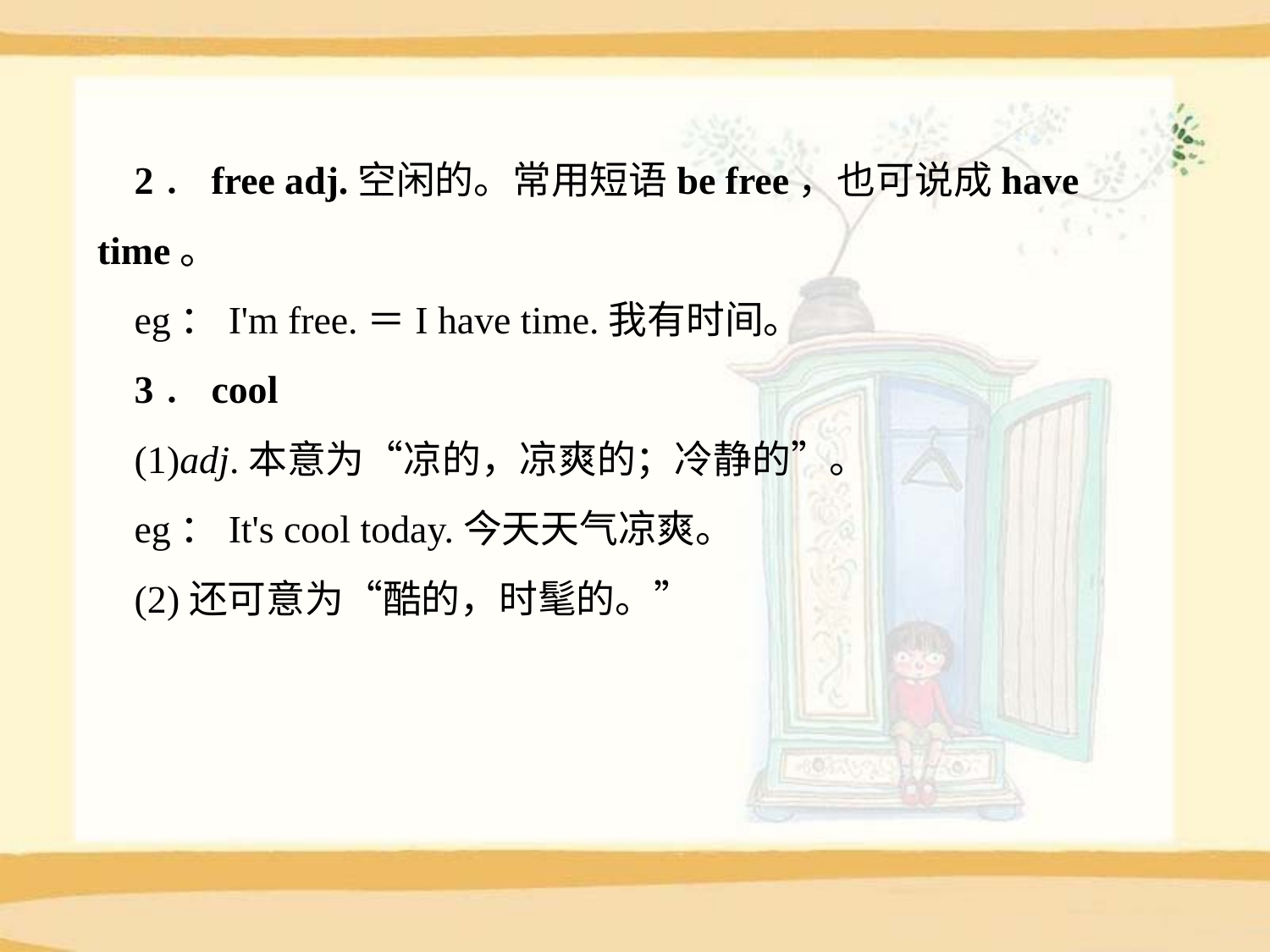

2．free adj.空闲的。常用短语be free，也可说成have time。
eg：I'm free.＝I have time.我有时间。
3．cool
(1)adj.本意为“凉的，凉爽的；冷静的”。
eg：It's cool today.今天天气凉爽。
(2)还可意为“酷的，时髦的。”